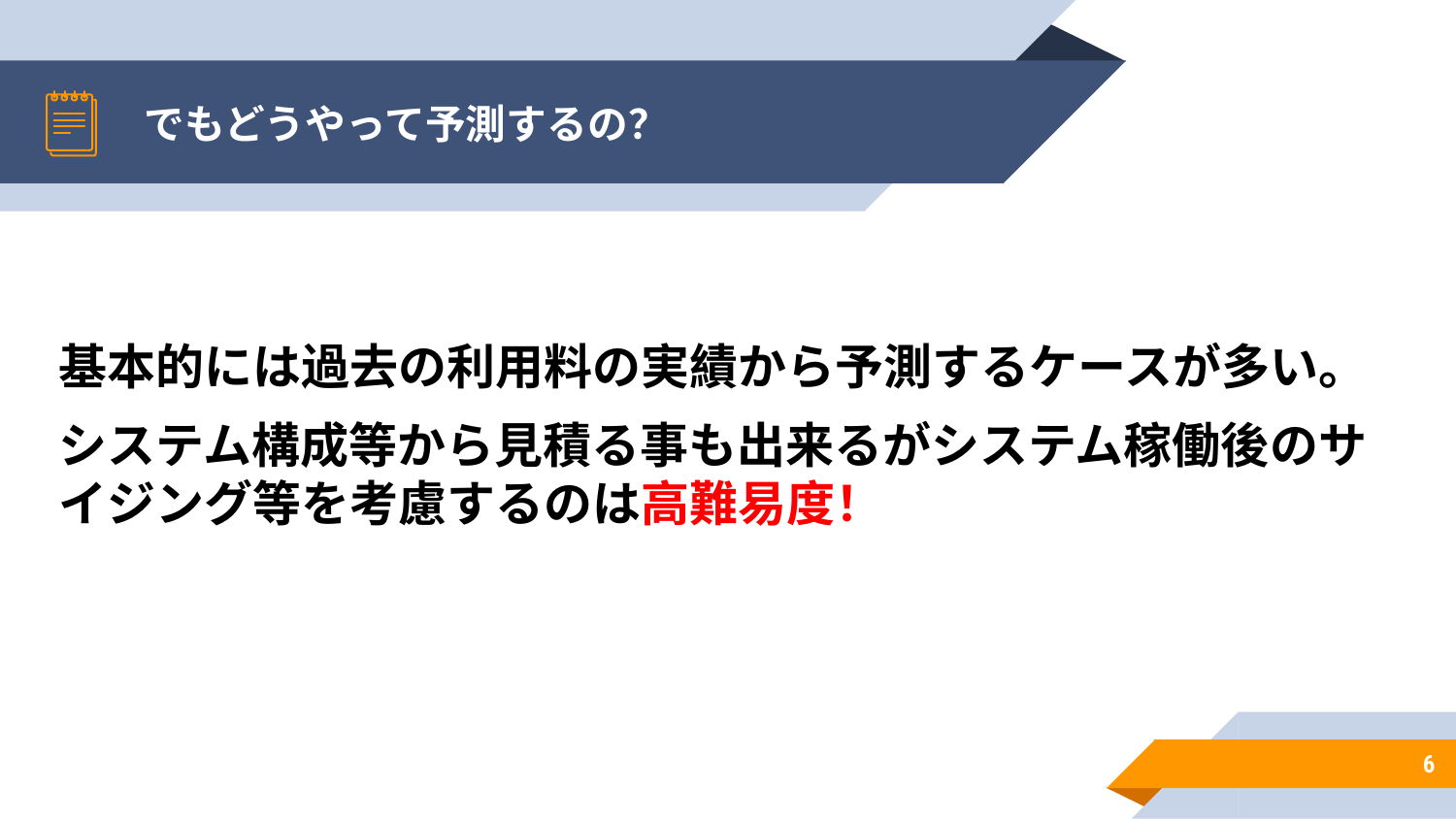

# でもどうやって予測するの？

基本的には過去の利用料の実績から予測するケースが多い。
システム構成等から見積る事も出来るがシステム稼働後のサイジング等を考慮するのは高難易度！
6